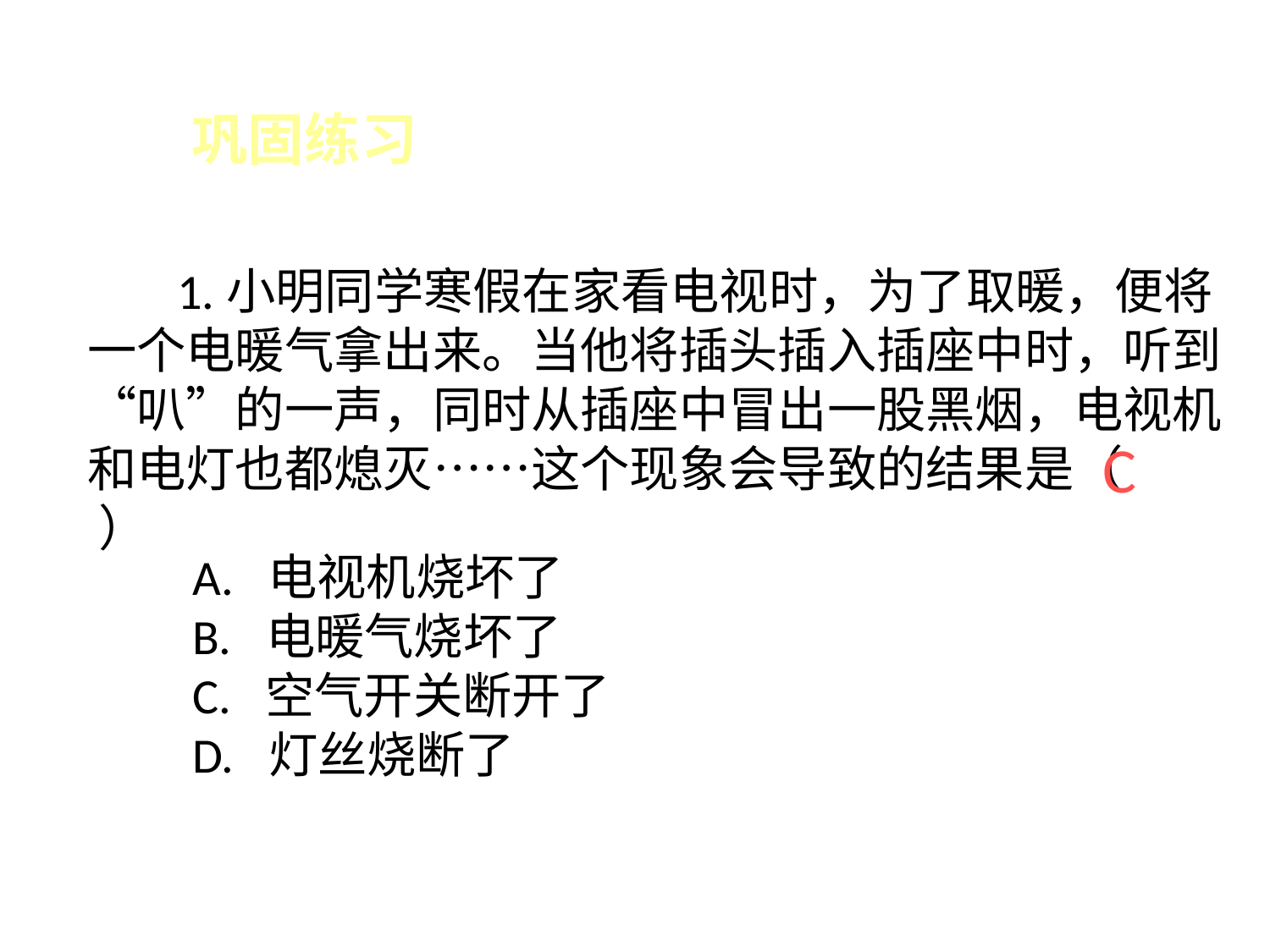

巩固练习
        1.小明同学寒假在家看电视时，为了取暖，便将一个电暖气拿出来。当他将插头插入插座中时，听到“叭”的一声，同时从插座中冒出一股黑烟，电视机和电灯也都熄灭……这个现象会导致的结果是（        ）
C
A.  电视机烧坏了
B.  电暖气烧坏了
C.  空气开关断开了
D.  灯丝烧断了